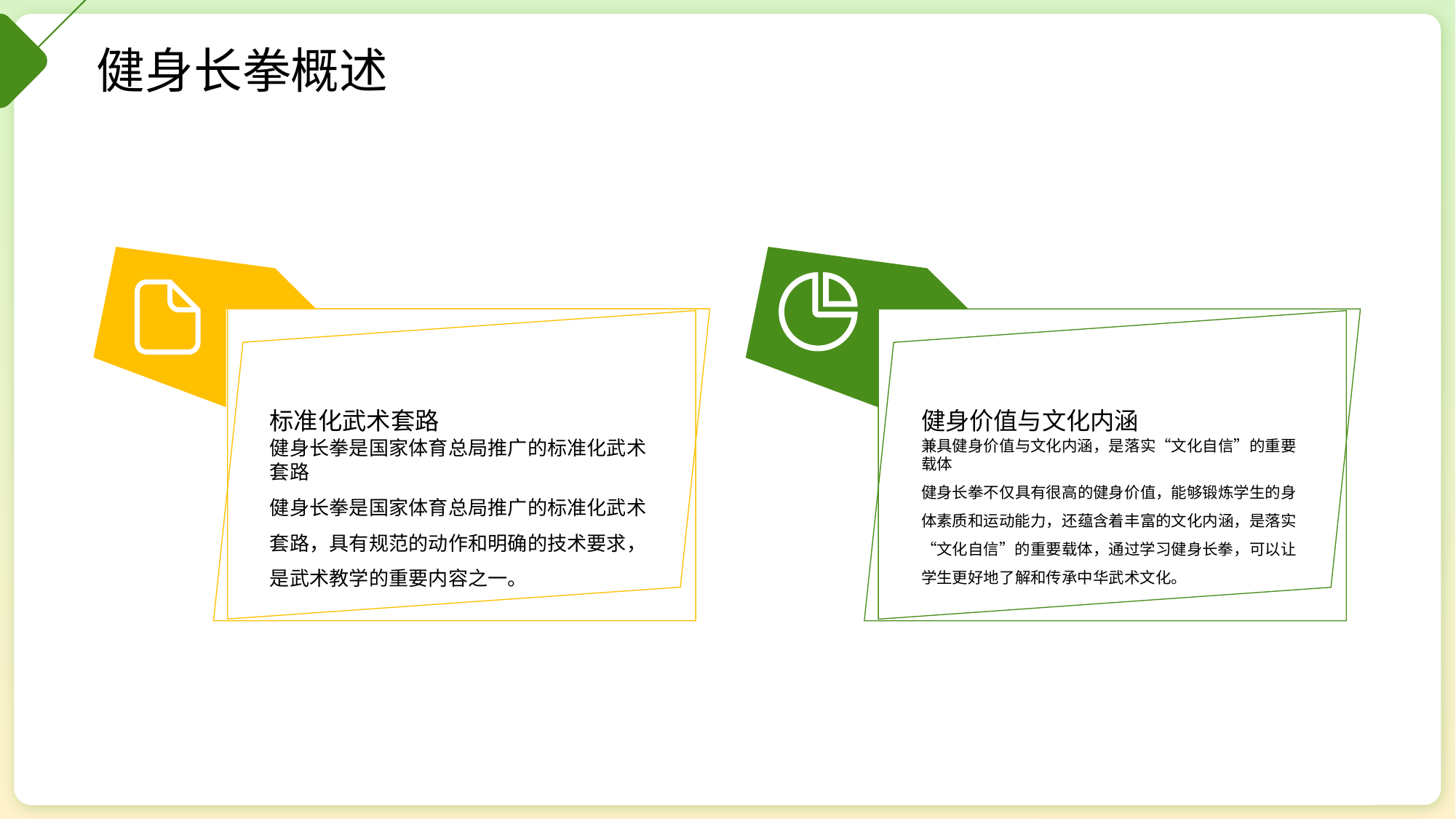

健身长拳概述

标准化武术套路
健身价值与文化内涵
健身长拳是国家体育总局推广的标准化武术套路
健身长拳是国家体育总局推广的标准化武术套路，具有规范的动作和明确的技术要求，是武术教学的重要内容之一。
兼具健身价值与文化内涵，是落实“文化自信”的重要载体
健身长拳不仅具有很高的健身价值，能够锻炼学生的身体素质和运动能力，还蕴含着丰富的文化内涵，是落实“文化自信”的重要载体，通过学习健身长拳，可以让学生更好地了解和传承中华武术文化。